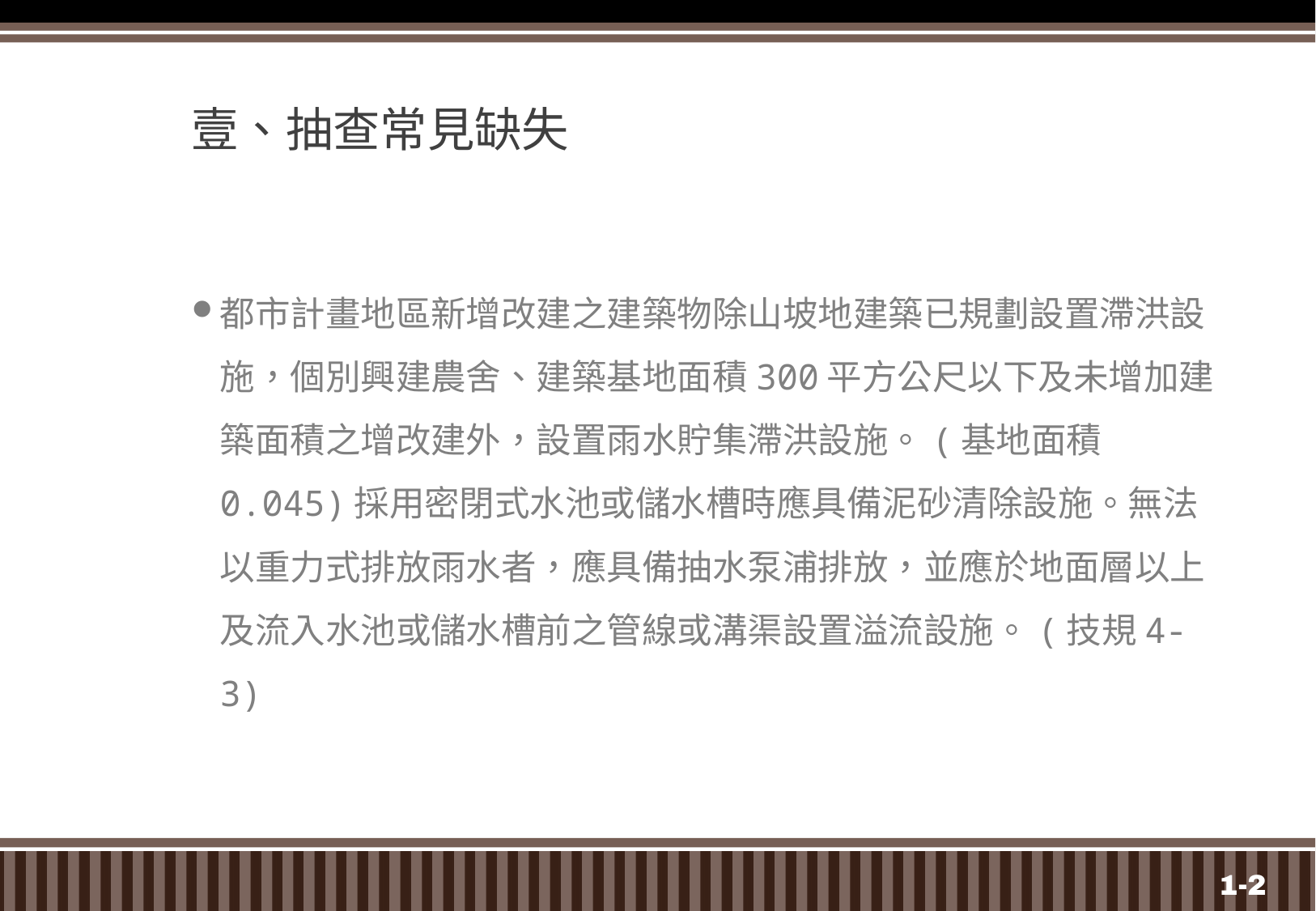

# 壹、抽查常見缺失
都市計畫地區新增改建之建築物除山坡地建築已規劃設置滯洪設施，個別興建農舍、建築基地面積300平方公尺以下及未增加建築面積之增改建外，設置雨水貯集滯洪設施。(基地面積0.045)採用密閉式水池或儲水槽時應具備泥砂清除設施。無法以重力式排放雨水者，應具備抽水泵浦排放，並應於地面層以上及流入水池或儲水槽前之管線或溝渠設置溢流設施。(技規4-3)

1-2